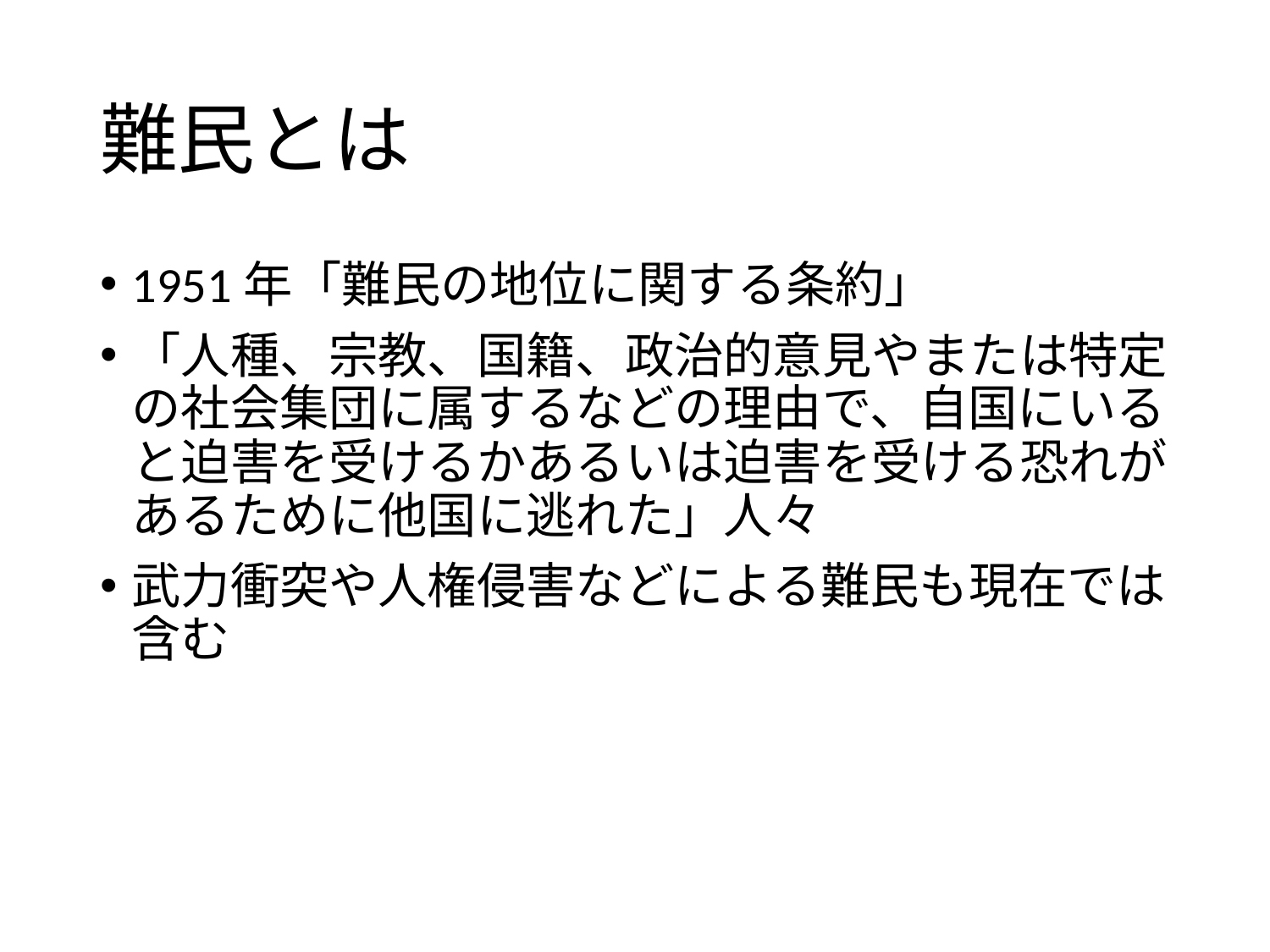

# 難民とは
1951年「難民の地位に関する条約」
「人種、宗教、国籍、政治的意見やまたは特定の社会集団に属するなどの理由で、自国にいると迫害を受けるかあるいは迫害を受ける恐れがあるために他国に逃れた」人々
武力衝突や人権侵害などによる難民も現在では含む